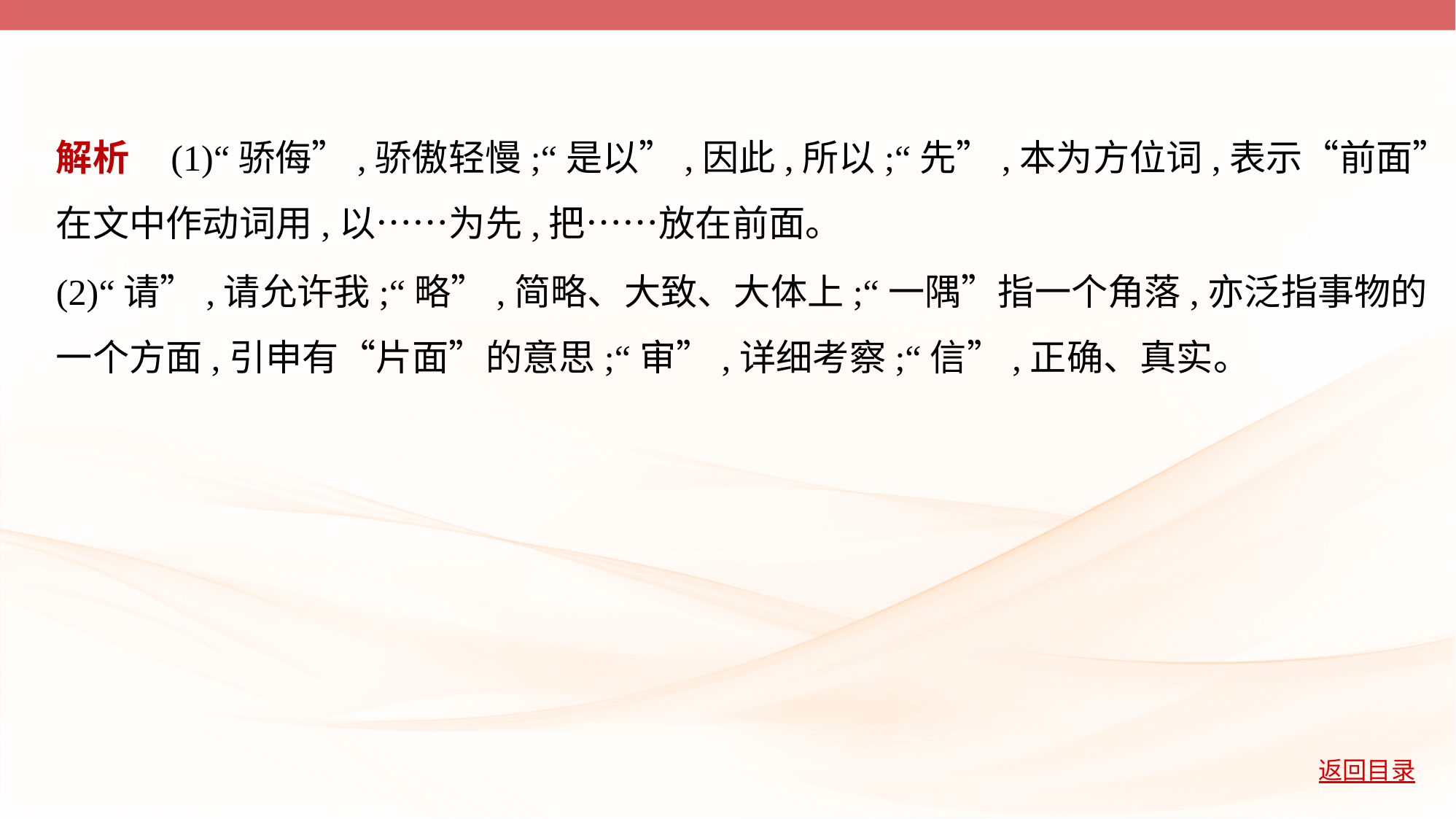

解析    (1)“骄侮”,骄傲轻慢;“是以”,因此,所以;“先”,本为方位词,表示“前面”,
在文中作动词用,以……为先,把……放在前面。
(2)“请”,请允许我;“略”,简略、大致、大体上;“一隅”指一个角落,亦泛指事物的
一个方面,引申有“片面”的意思;“审”,详细考察;“信”,正确、真实。